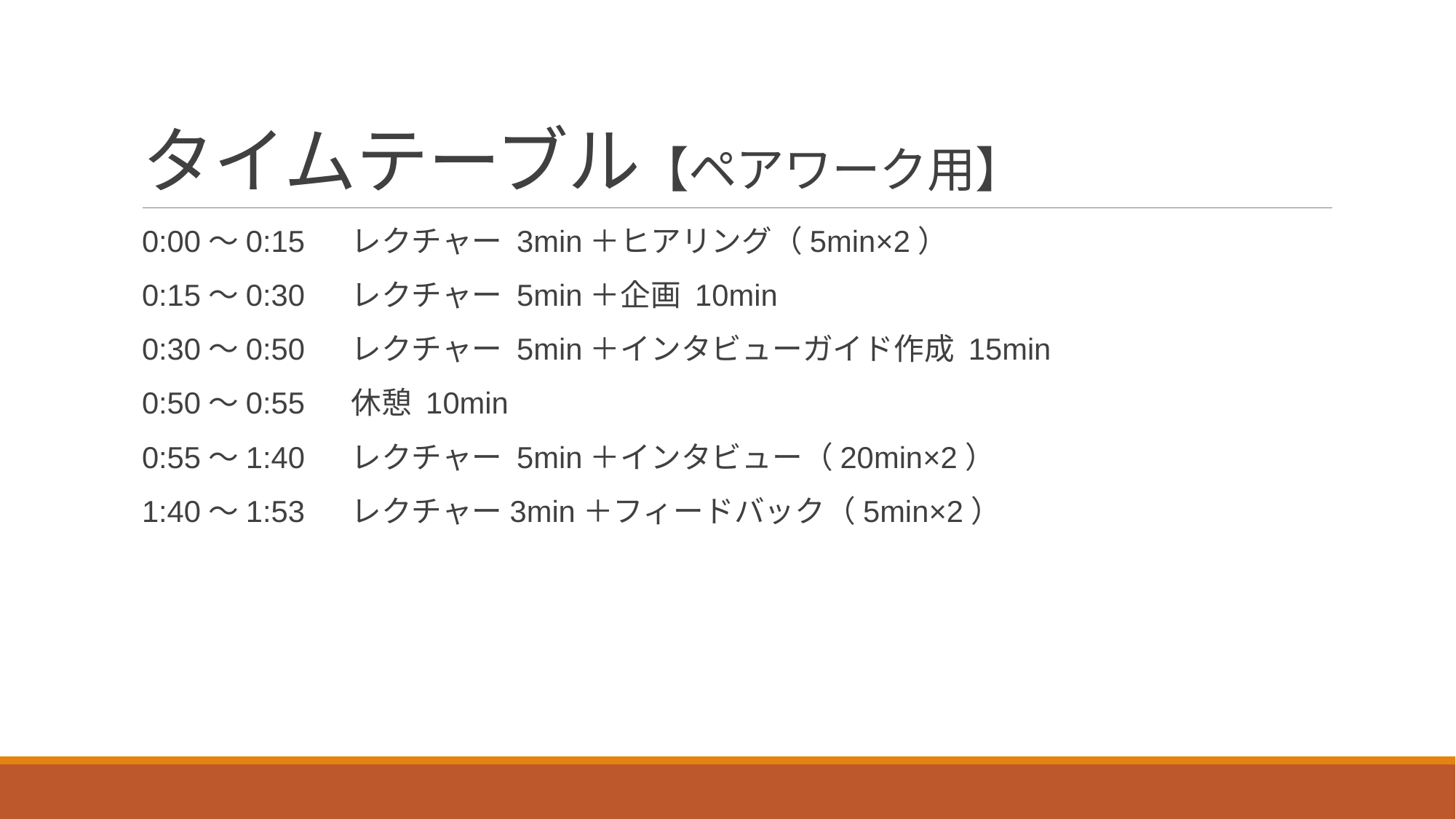

# タイムテーブル【ペアワーク用】
0:00～0:15 　レクチャー 3min＋ヒアリング（5min×2）
0:15～0:30 　レクチャー 5min＋企画 10min
0:30～0:50 　レクチャー 5min＋インタビューガイド作成 15min
0:50～0:55 　休憩 10min
0:55～1:40 　レクチャー 5min＋インタビュー（20min×2）
1:40～1:53 　レクチャー3min＋フィードバック（5min×2）